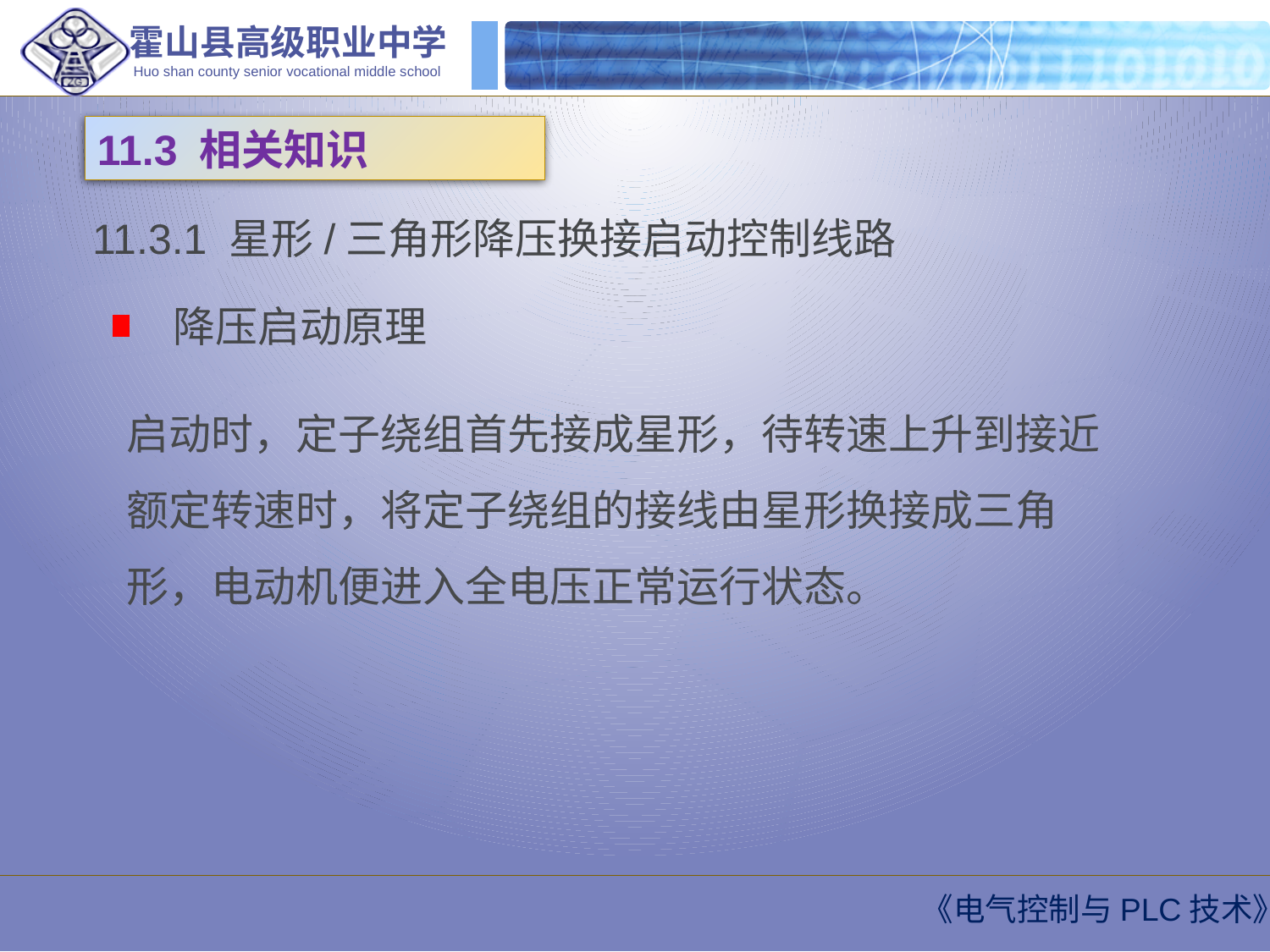

11.3 相关知识
11.3.1 星形/三角形降压换接启动控制线路
降压启动原理

启动时，定子绕组首先接成星形，待转速上升到接近额定转速时，将定子绕组的接线由星形换接成三角形，电动机便进入全电压正常运行状态。